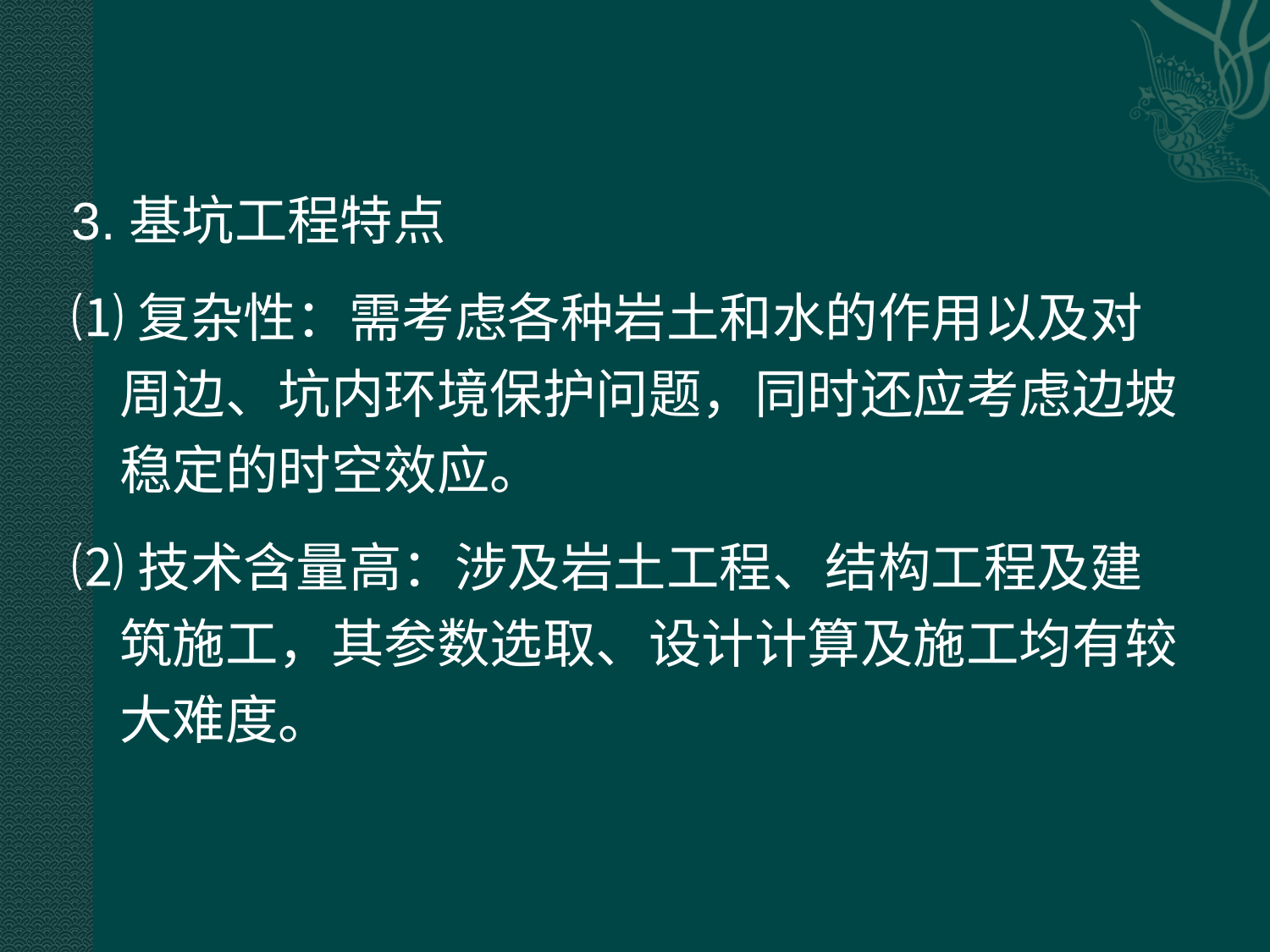

#
3.基坑工程特点
⑴复杂性：需考虑各种岩土和水的作用以及对周边、坑内环境保护问题，同时还应考虑边坡稳定的时空效应。
⑵技术含量高：涉及岩土工程、结构工程及建筑施工，其参数选取、设计计算及施工均有较大难度。